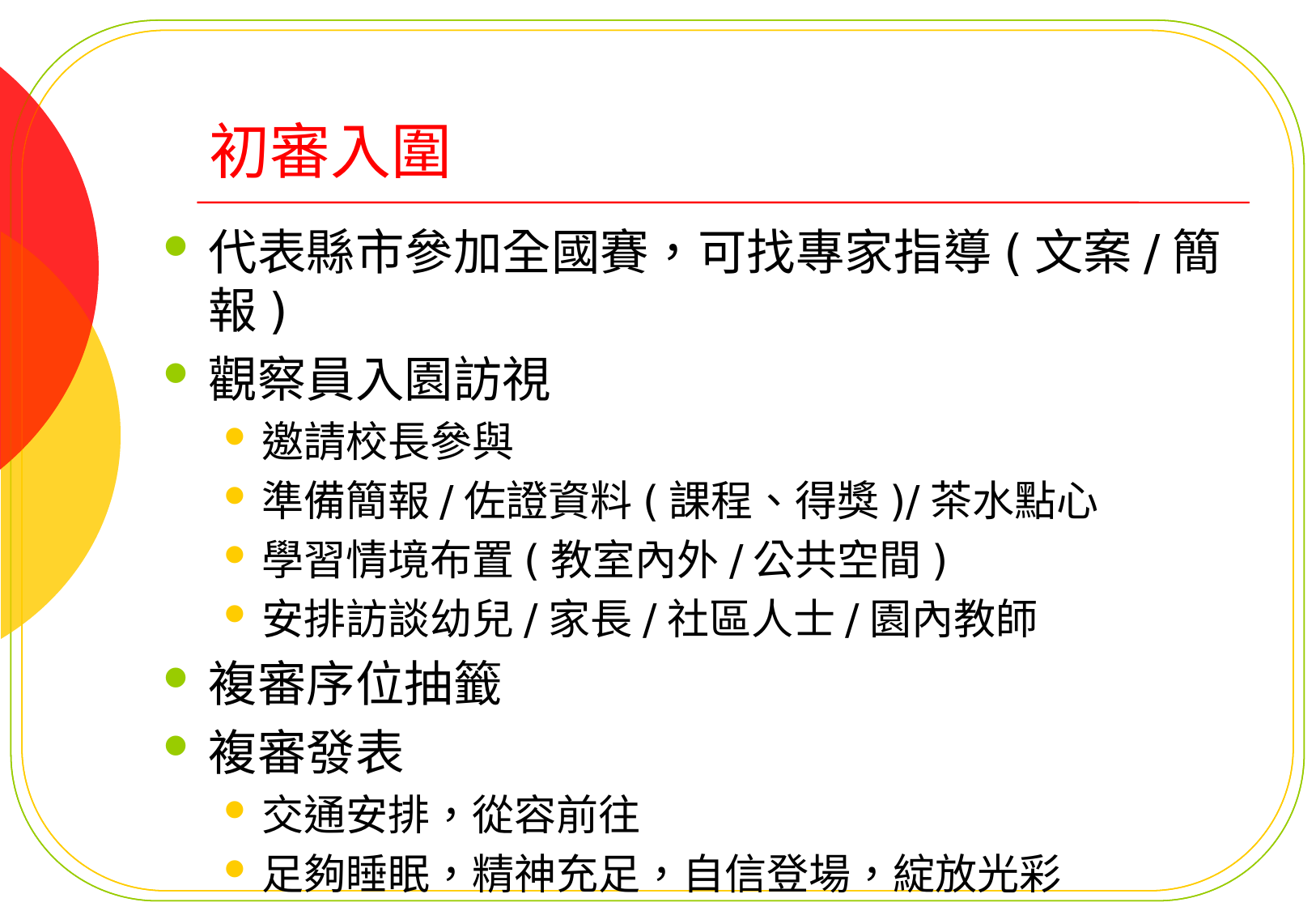

# 初審入圍
代表縣市參加全國賽，可找專家指導(文案/簡報)
觀察員入園訪視
邀請校長參與
準備簡報/佐證資料(課程、得獎)/茶水點心
學習情境布置(教室內外/公共空間)
安排訪談幼兒/家長/社區人士/園內教師
複審序位抽籤
複審發表
交通安排，從容前往
足夠睡眠，精神充足，自信登場，綻放光彩